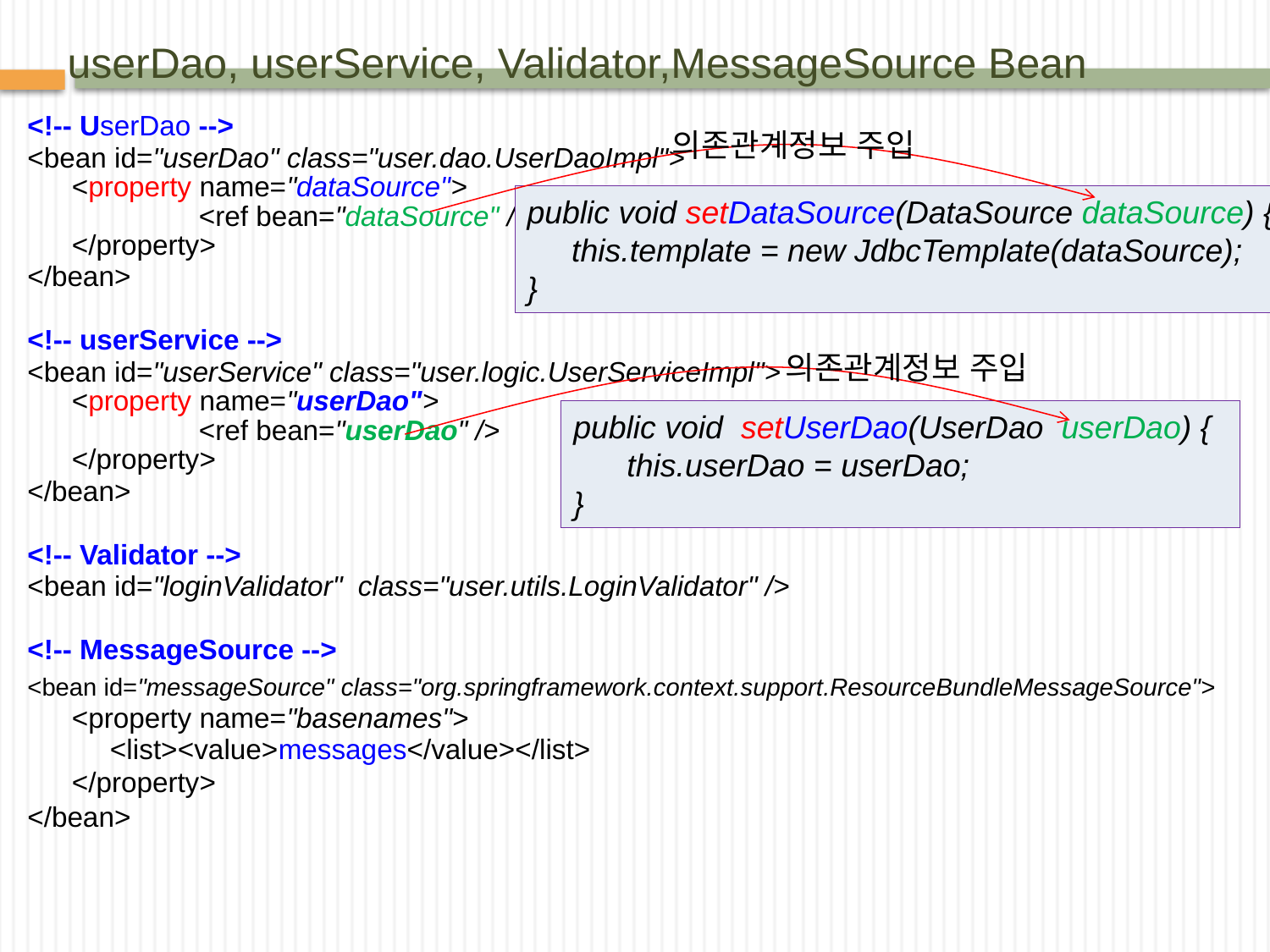

# userDao, userService, Validator,MessageSource Bean
<!-- UserDao -->
<bean id="userDao" class="user.dao.UserDaoImpl">
<property name="dataSource">
	<ref bean="dataSource" />
</property>
</bean>

<!-- userService -->
<bean id="userService" class="user.logic.UserServiceImpl">
<property name="userDao">
	<ref bean="userDao" />
</property>
</bean>

<!-- Validator -->
<bean id="loginValidator"  class="user.utils.LoginValidator" />

<!-- MessageSource -->
<bean id="messageSource" class="org.springframework.context.support.ResourceBundleMessageSource">
<property name="basenames">
<list><value>messages</value></list>
</property>
</bean>
의존관계정보 주입

public void setDataSource(DataSource dataSource) {
     this.template = new JdbcTemplate(dataSource);
}
의존관계정보 주입

public void  setUserDao(UserDao  userDao) {
      this.userDao = userDao;
}